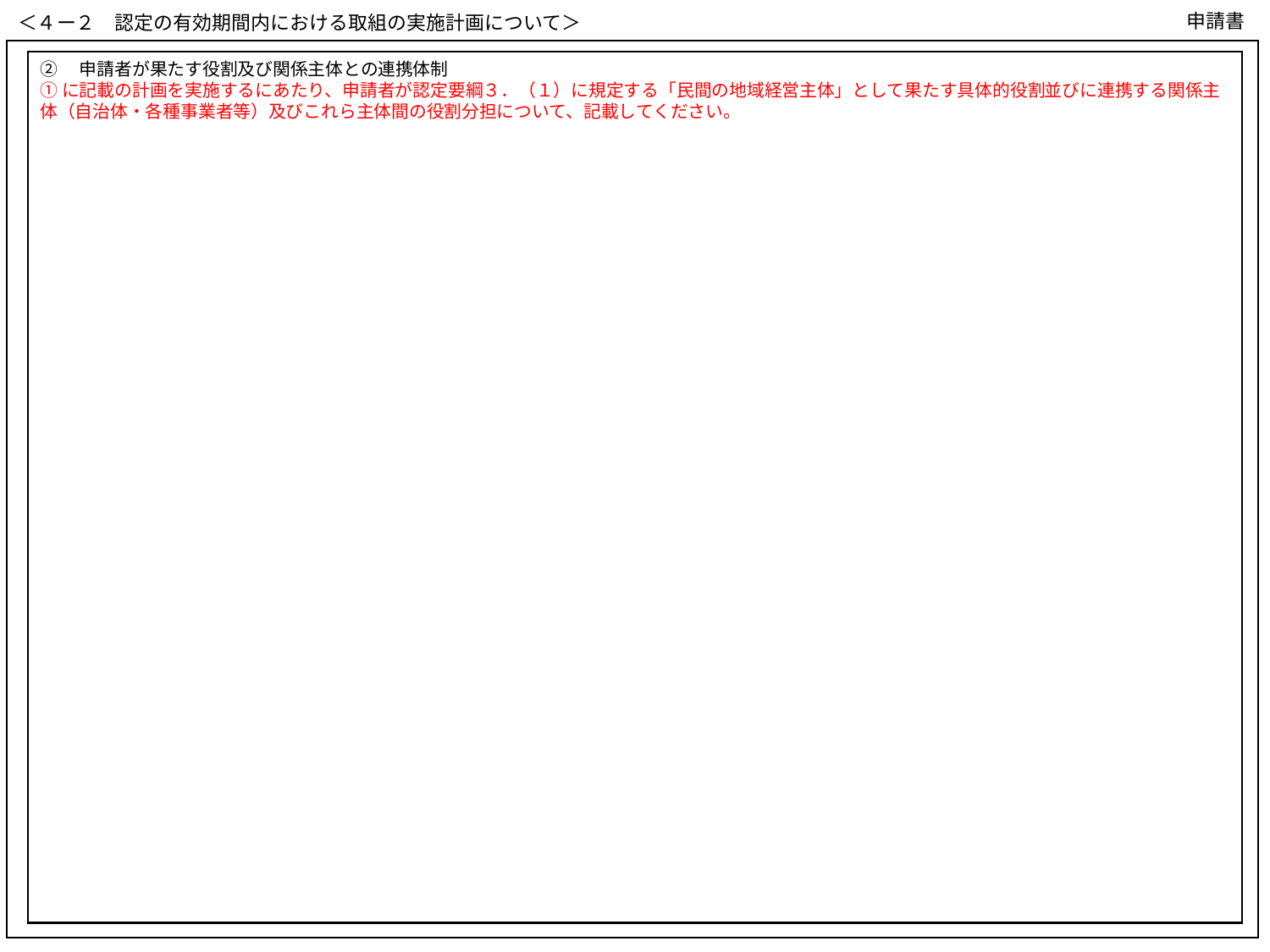

申請書
＜４ー２　認定の有効期間内における取組の実施計画について＞

②　申請者が果たす役割及び関係主体との連携体制
➀に記載の計画を実施するにあたり、申請者が認定要綱３．（１）に規定する「民間の地域経営主体」として果たす具体的役割並びに連携する関係主体（自治体・各種事業者等）及びこれら主体間の役割分担について、記載してください。